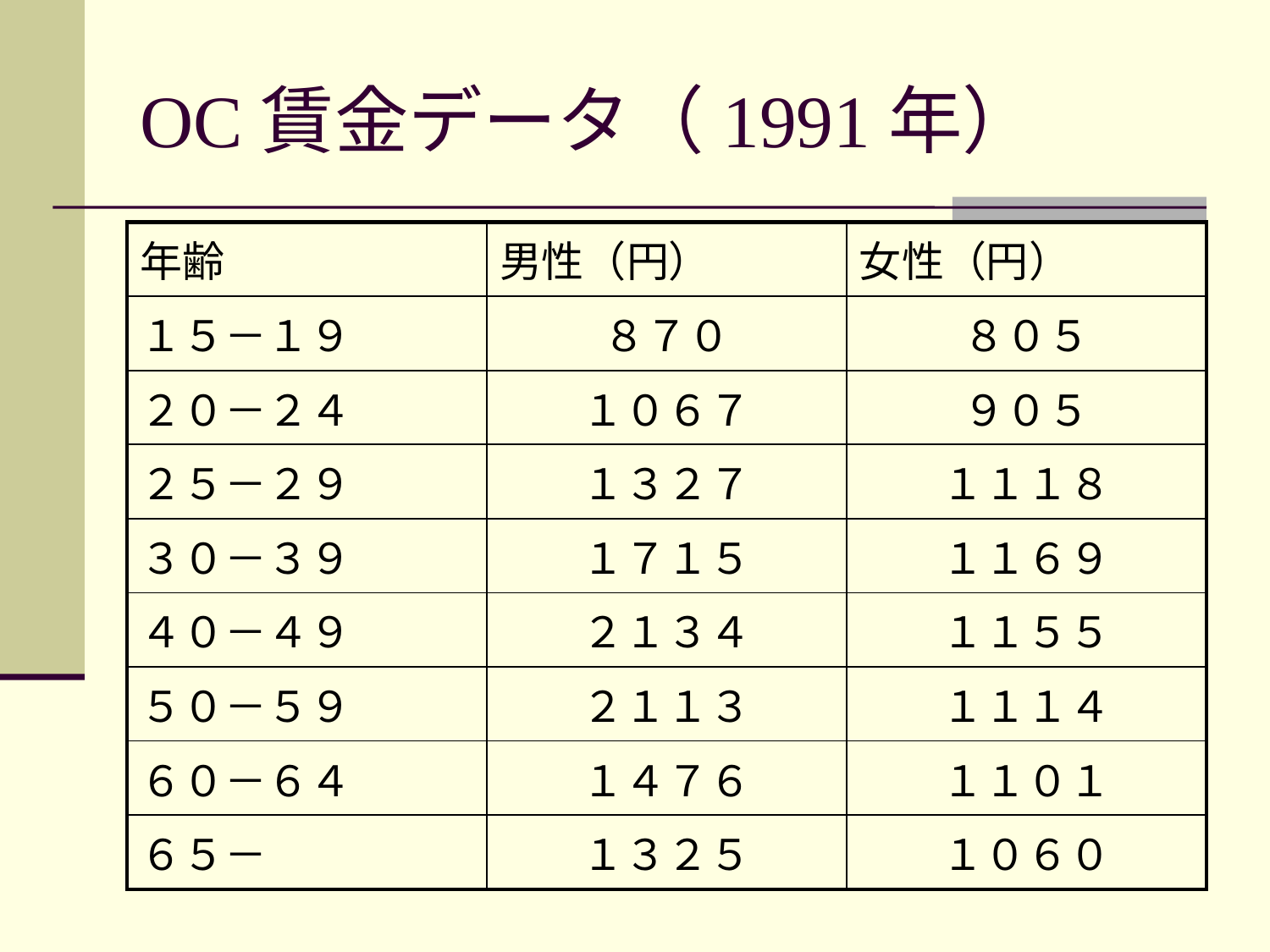

# OC賃金データ（1991年）
| 年齢 | 男性（円） | 女性（円） |
| --- | --- | --- |
| １５－１９ | ８７０ | ８０５ |
| ２０－２４ | １０６７ | ９０５ |
| ２５－２９ | １３２７ | １１１８ |
| ３０－３９ | １７１５ | １１６９ |
| ４０－４９ | ２１３４ | １１５５ |
| ５０－５９ | ２１１３ | １１１４ |
| ６０－６４ | １４７６ | １１０１ |
| ６５－ | １３２５ | １０６０ |